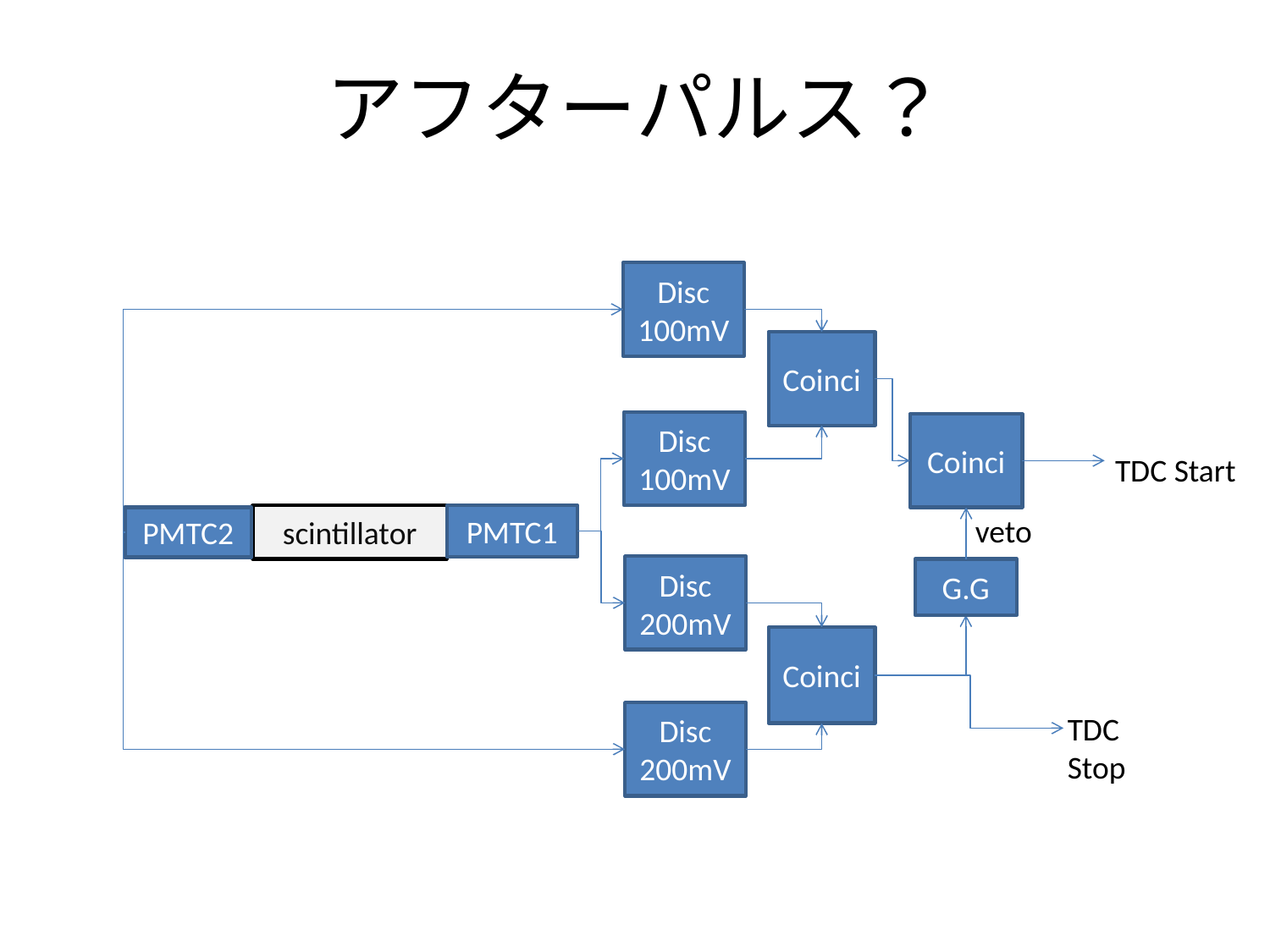

# アフターパルス？
Disc
100mV
Coinci
Disc
100mV
Coinci
TDC Start
veto
scintillator
PMTC1
PMTC2
Disc
200mV
G.G
Coinci
Disc
200mV
TDC　Stop